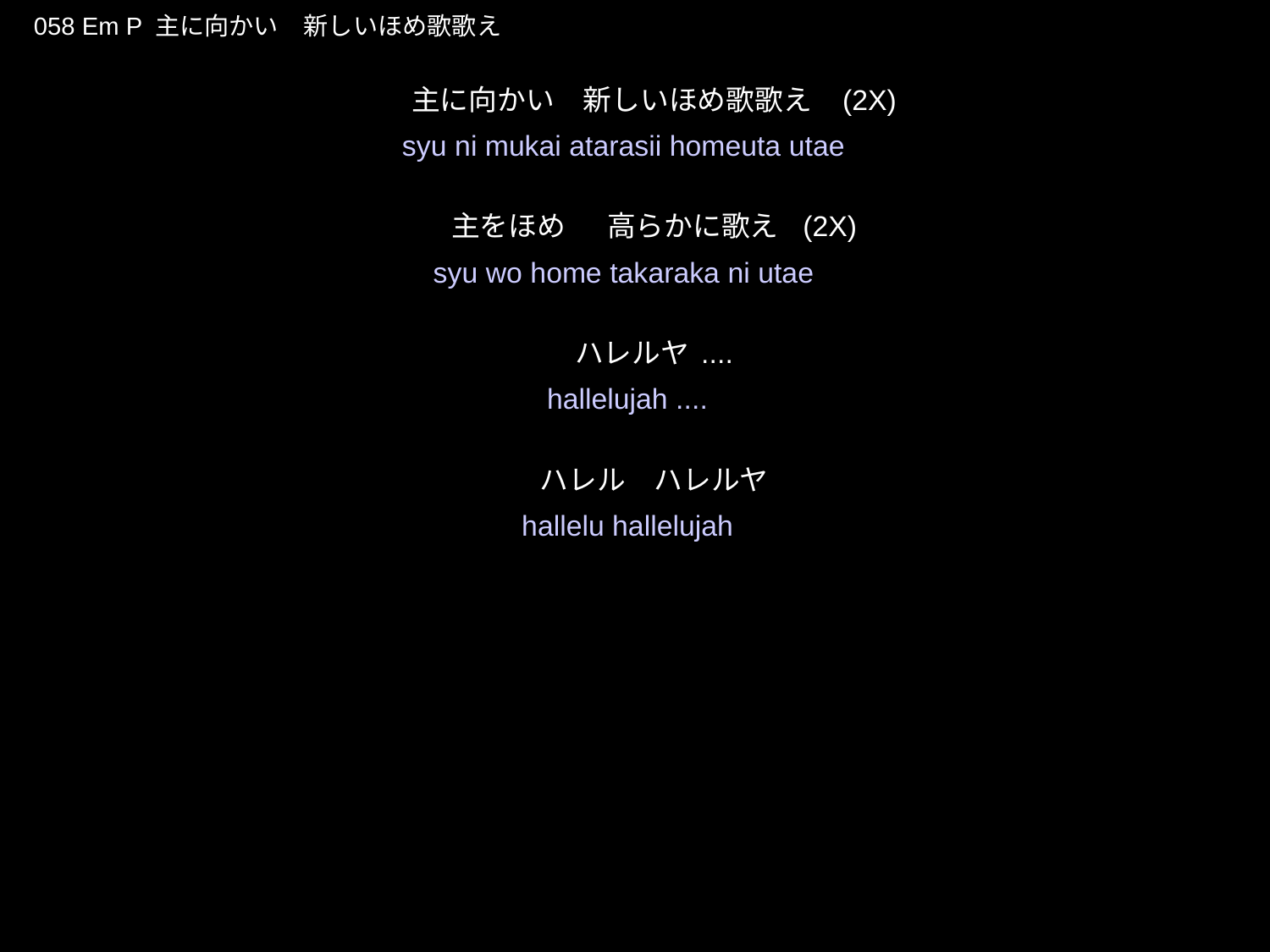

しゅにむかいあたらしいほめうたうたえ
★P
058 Em P 主に向かい　新しいほめ歌歌え
主に向かい　新しいほめ歌歌え   (2X)
主をほめ　  高らかに歌え  (2X)
ハレルヤ....
ハレル　ハレルヤ
★２
syu ni mukai atarasii homeuta utae
syu wo home takaraka ni utae
hallelujah ....
hallelu hallelujah